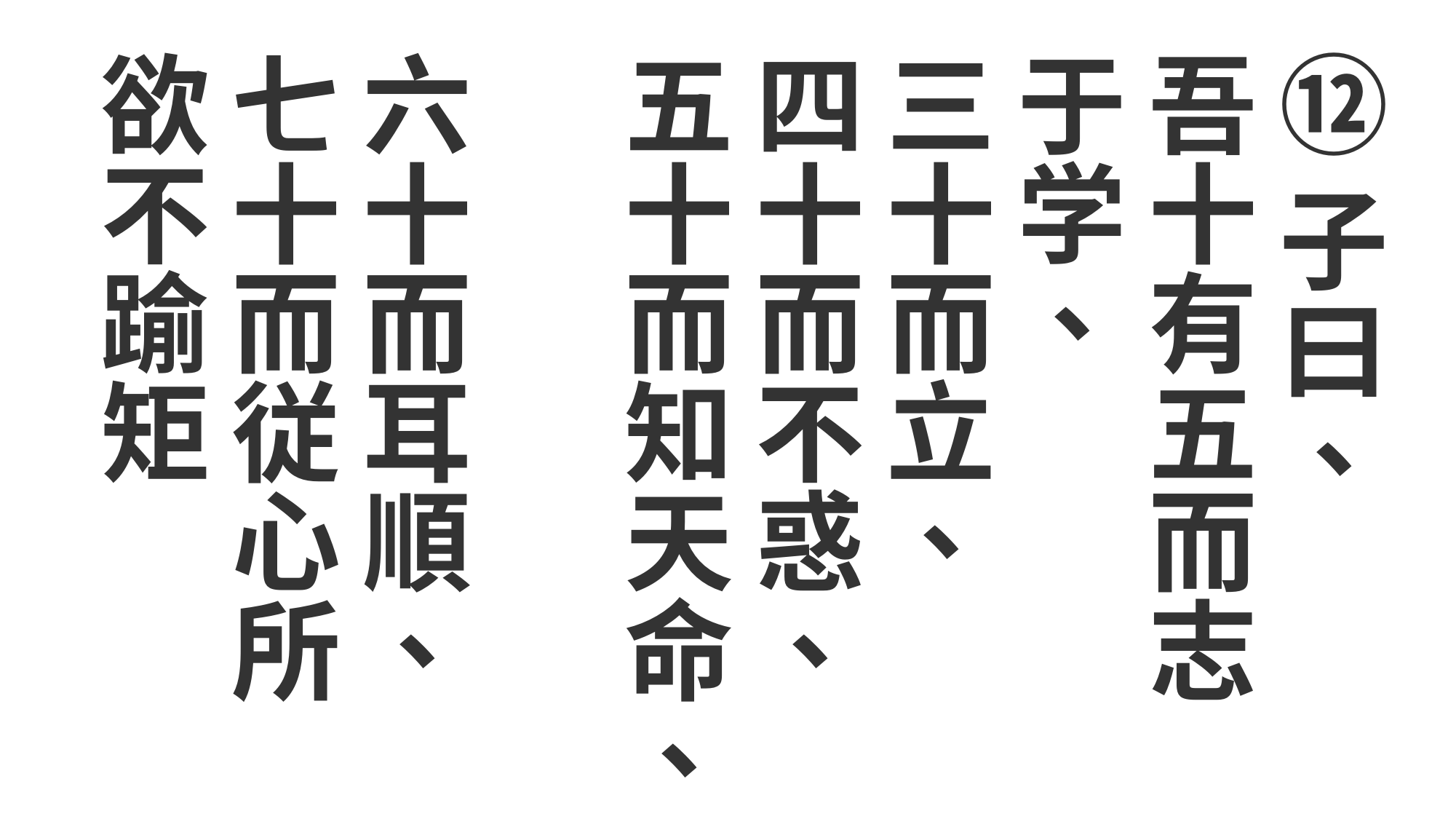

⑫子曰、
吾十有五而志于学、
三十而立、
四十而不惑、
五十而知天命、
六十而耳順、
七十而従心所欲不踰矩